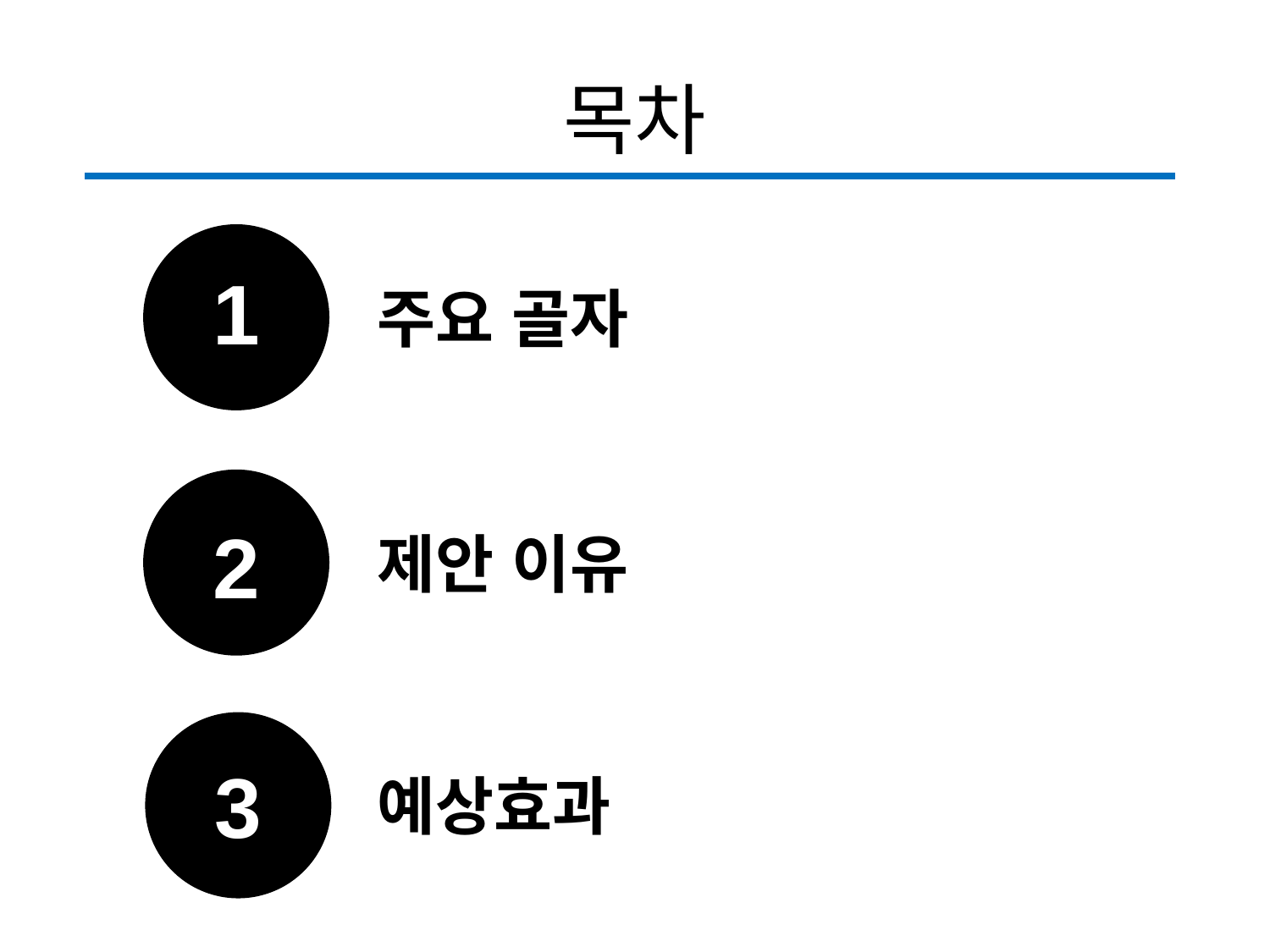

# 목차

1
주요 골자

2
제안 이유

3
예상효과